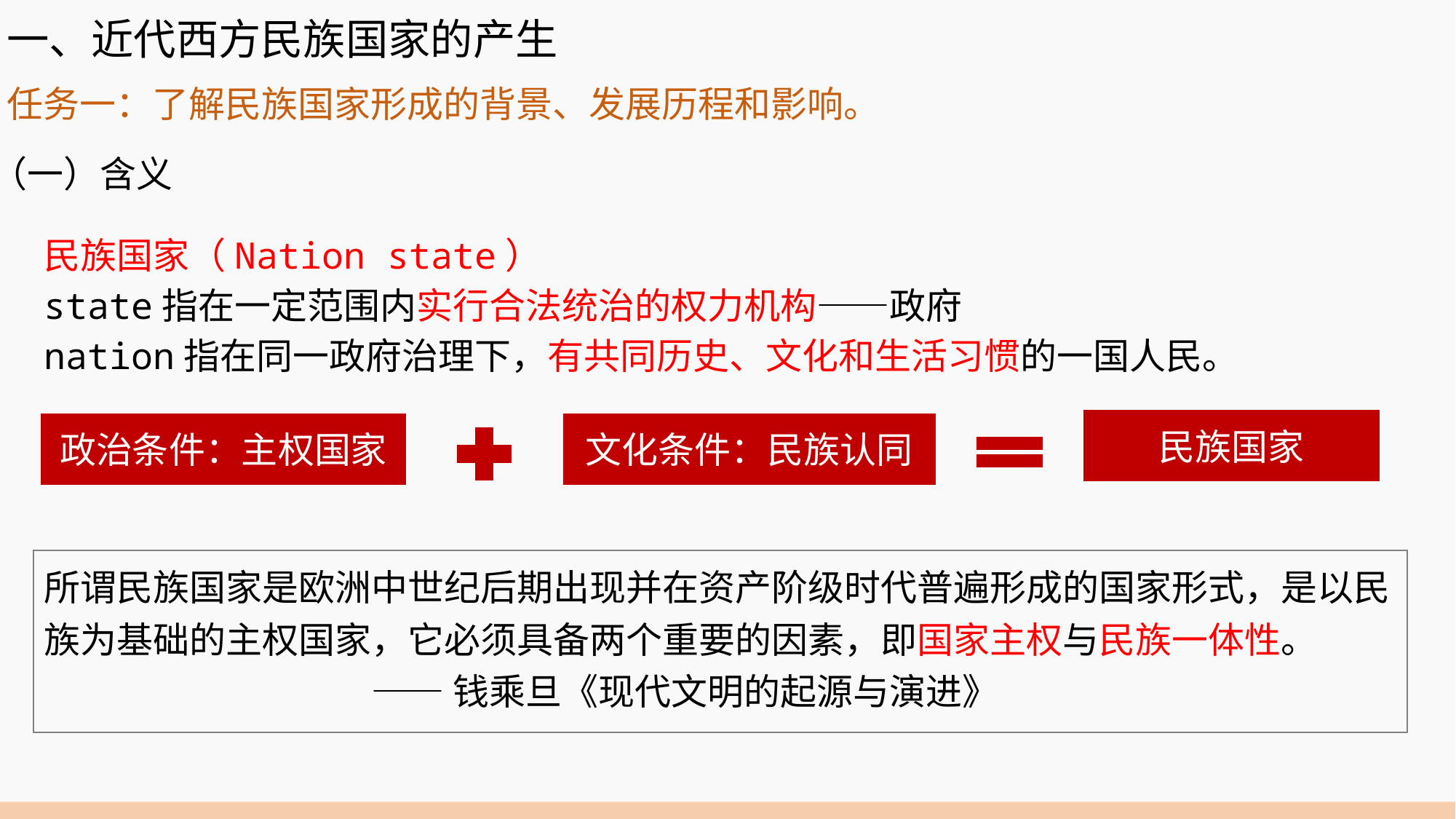

一、近代西方民族国家的产生
任务一：了解民族国家形成的背景、发展历程和影响。
（一）含义
民族国家（Nation state）
state指在一定范围内实行合法统治的权力机构——政府
nation指在同一政府治理下，有共同历史、文化和生活习惯的一国人民。
民族国家
政治条件：主权国家
文化条件：民族认同

所谓民族国家是欧洲中世纪后期出现并在资产阶级时代普遍形成的国家形式，是以民族为基础的主权国家，它必须具备两个重要的因素，即国家主权与民族一体性。
                                        ——钱乘旦《现代文明的起源与演进》